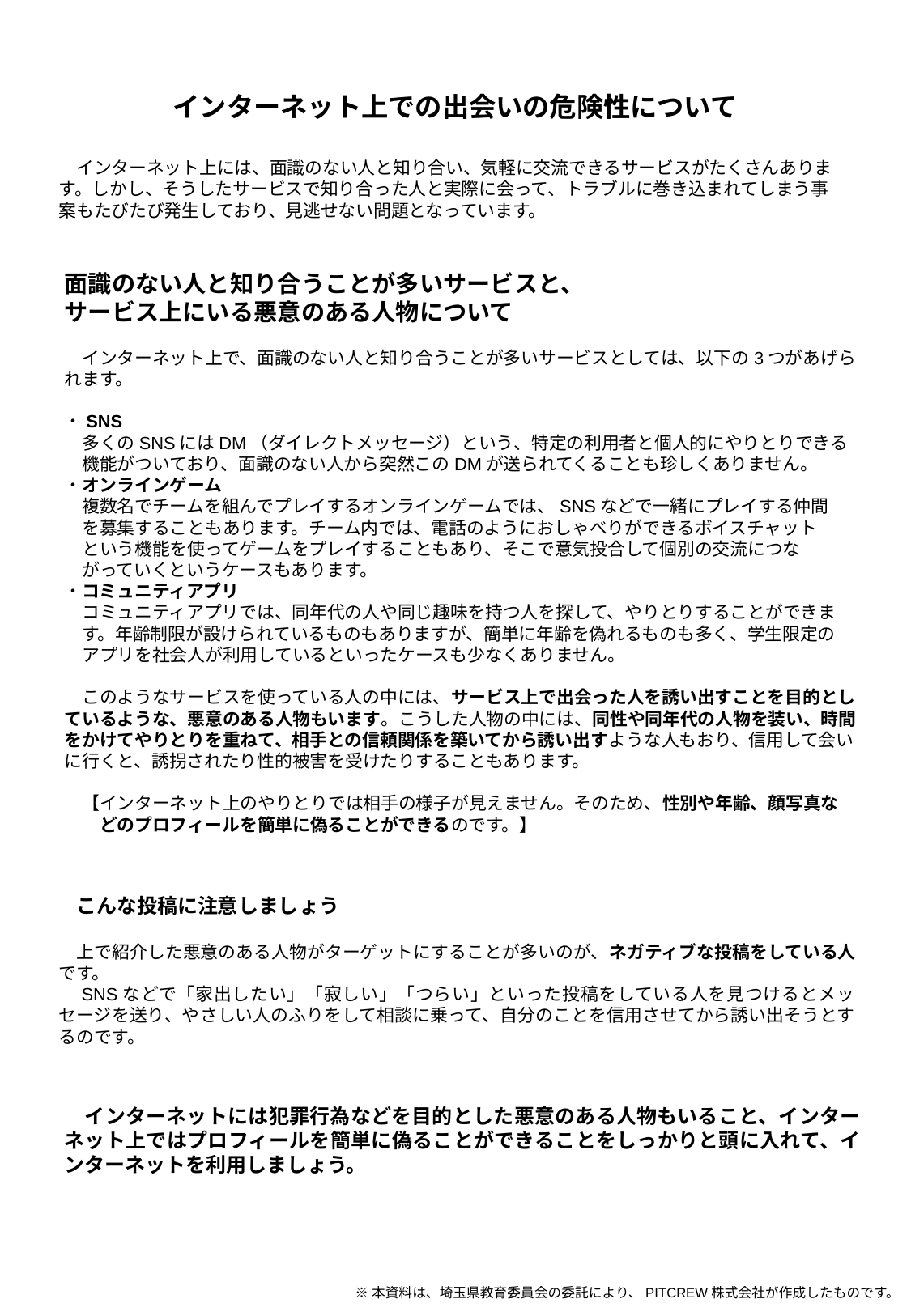

インターネット上での出会いの危険性について
　インターネット上には、面識のない人と知り合い、気軽に交流できるサービスがたくさんあります。しかし、そうしたサービスで知り合った人と実際に会って、トラブルに巻き込まれてしまう事案もたびたび発生しており、見逃せない問題となっています。
面識のない人と知り合うことが多いサービスと、
サービス上にいる悪意のある人物について
　インターネット上で、面識のない人と知り合うことが多いサービスとしては、以下の3つがあげられます。

・SNS
　多くのSNSにはDM（ダイレクトメッセージ）という、特定の利用者と個人的にやりとりできる
　機能がついており、面識のない人から突然このDMが送られてくることも珍しくありません。
・オンラインゲーム
　複数名でチームを組んでプレイするオンラインゲームでは、SNSなどで一緒にプレイする仲間
　を募集することもあります。チーム内では、電話のようにおしゃべりができるボイスチャット
　という機能を使ってゲームをプレイすることもあり、そこで意気投合して個別の交流につな
　がっていくというケースもあります。
・コミュニティアプリ
　コミュニティアプリでは、同年代の人や同じ趣味を持つ人を探して、やりとりすることができま
　す。年齢制限が設けられているものもありますが、簡単に年齢を偽れるものも多く、学生限定の
　アプリを社会人が利用しているといったケースも少なくありません。

　このようなサービスを使っている人の中には、サービス上で出会った人を誘い出すことを目的としているような、悪意のある人物もいます。こうした人物の中には、同性や同年代の人物を装い、時間をかけてやりとりを重ねて、相手との信頼関係を築いてから誘い出すような人もおり、信用して会いに行くと、誘拐されたり性的被害を受けたりすることもあります。

　【インターネット上のやりとりでは相手の様子が見えません。そのため、性別や年齢、顔写真な
　　どのプロフィールを簡単に偽ることができるのです。】

こんな投稿に注意しましょう
　上で紹介した悪意のある人物がターゲットにすることが多いのが、ネガティブな投稿をしている人です。
　SNSなどで「家出したい」「寂しい」「つらい」といった投稿をしている人を見つけるとメッセージを送り、やさしい人のふりをして相談に乗って、自分のことを信用させてから誘い出そうとするのです。

　インターネットには犯罪行為などを目的とした悪意のある人物もいること、インターネット上ではプロフィールを簡単に偽ることができることをしっかりと頭に入れて、インターネットを利用しましょう。
※本資料は、埼玉県教育委員会の委託により、PITCREW株式会社が作成したものです。